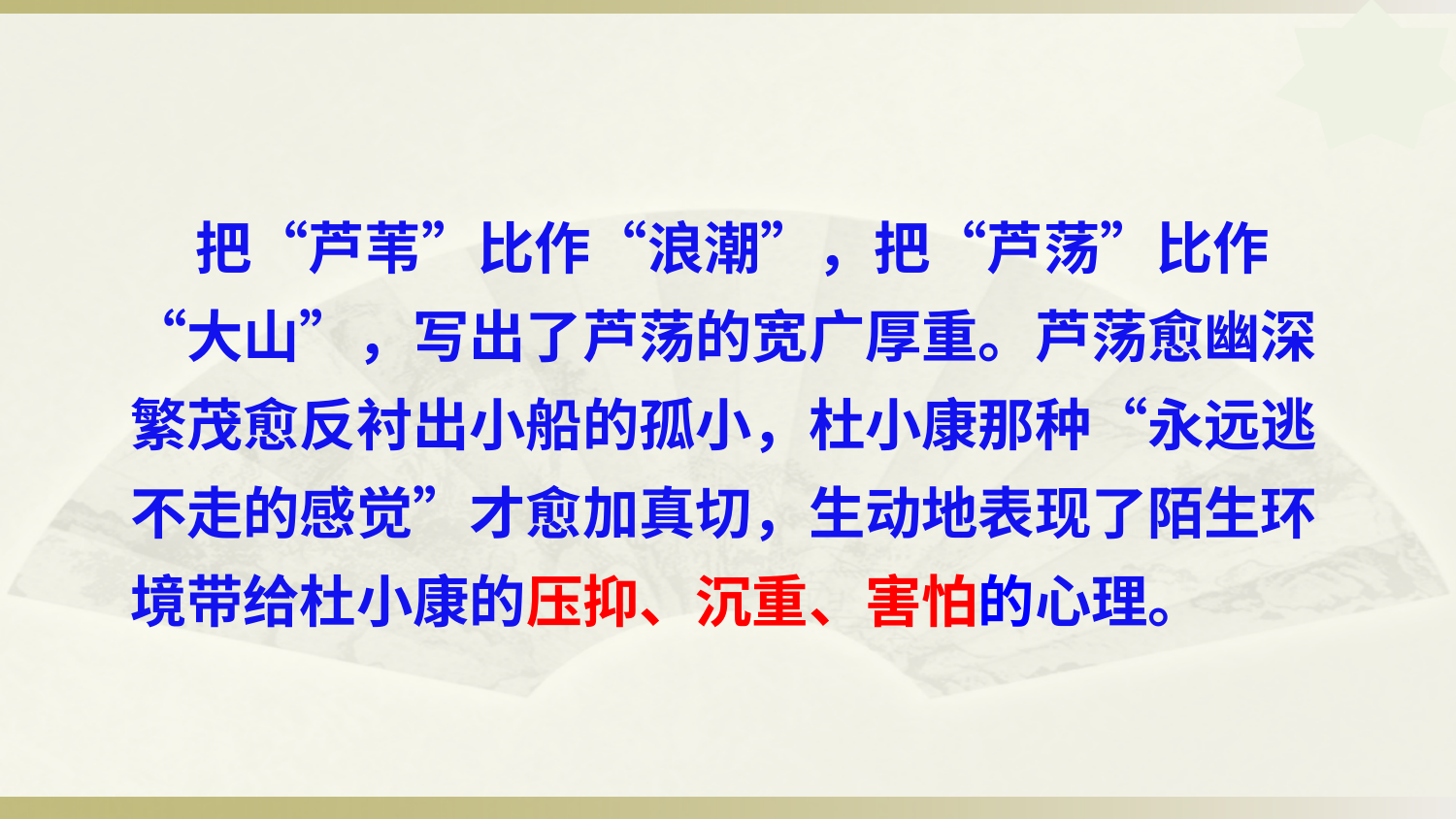

把“芦苇”比作“浪潮”，把“芦荡”比作“大山”，写出了芦荡的宽广厚重。芦荡愈幽深繁茂愈反衬出小船的孤小，杜小康那种“永远逃不走的感觉”才愈加真切，生动地表现了陌生环境带给杜小康的压抑、沉重、害怕的心理。